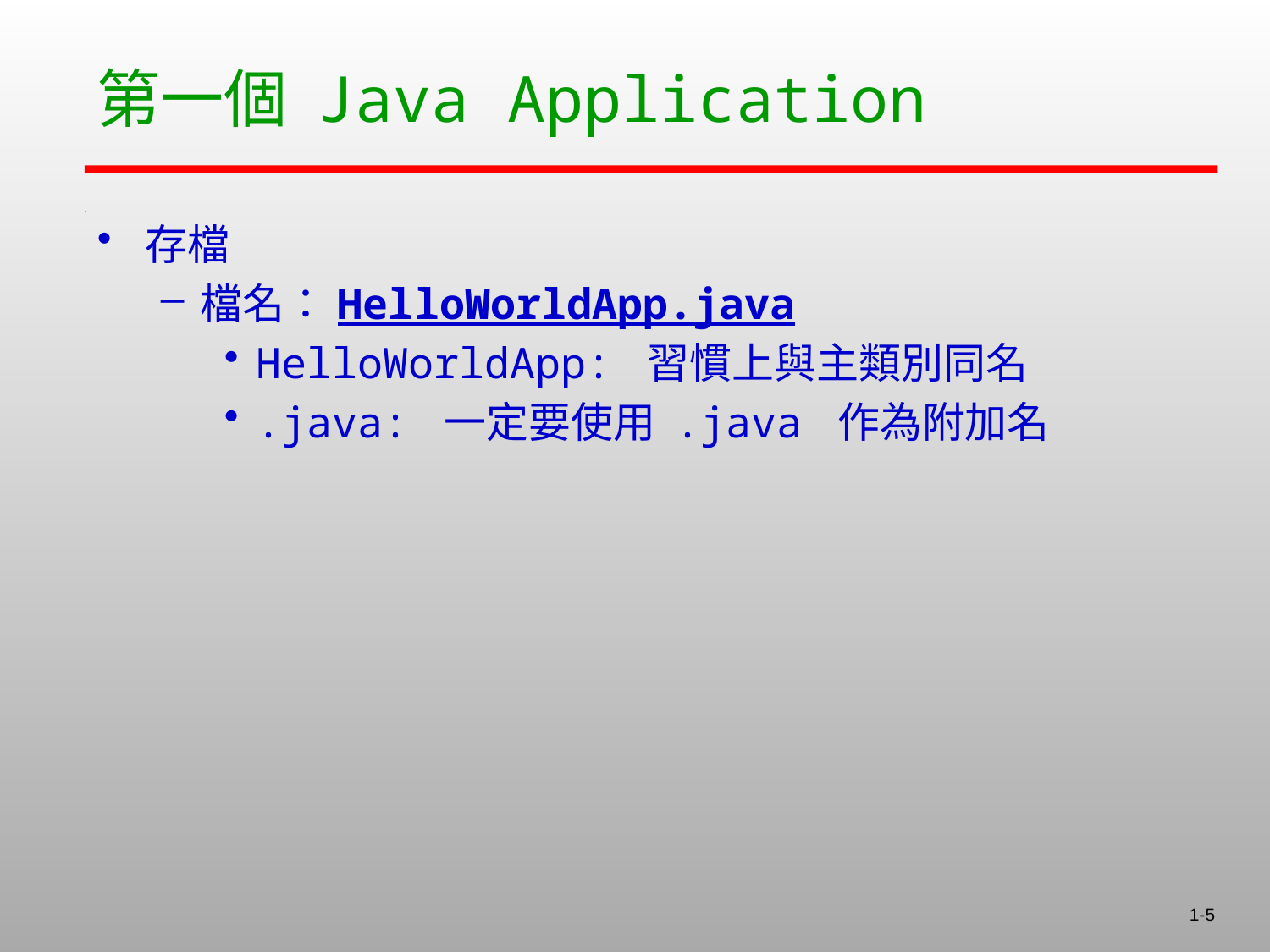

# 第一個 Java Application
存檔
檔名：HelloWorldApp.java
HelloWorldApp: 習慣上與主類別同名
.java: 一定要使用 .java 作為附加名
1-5